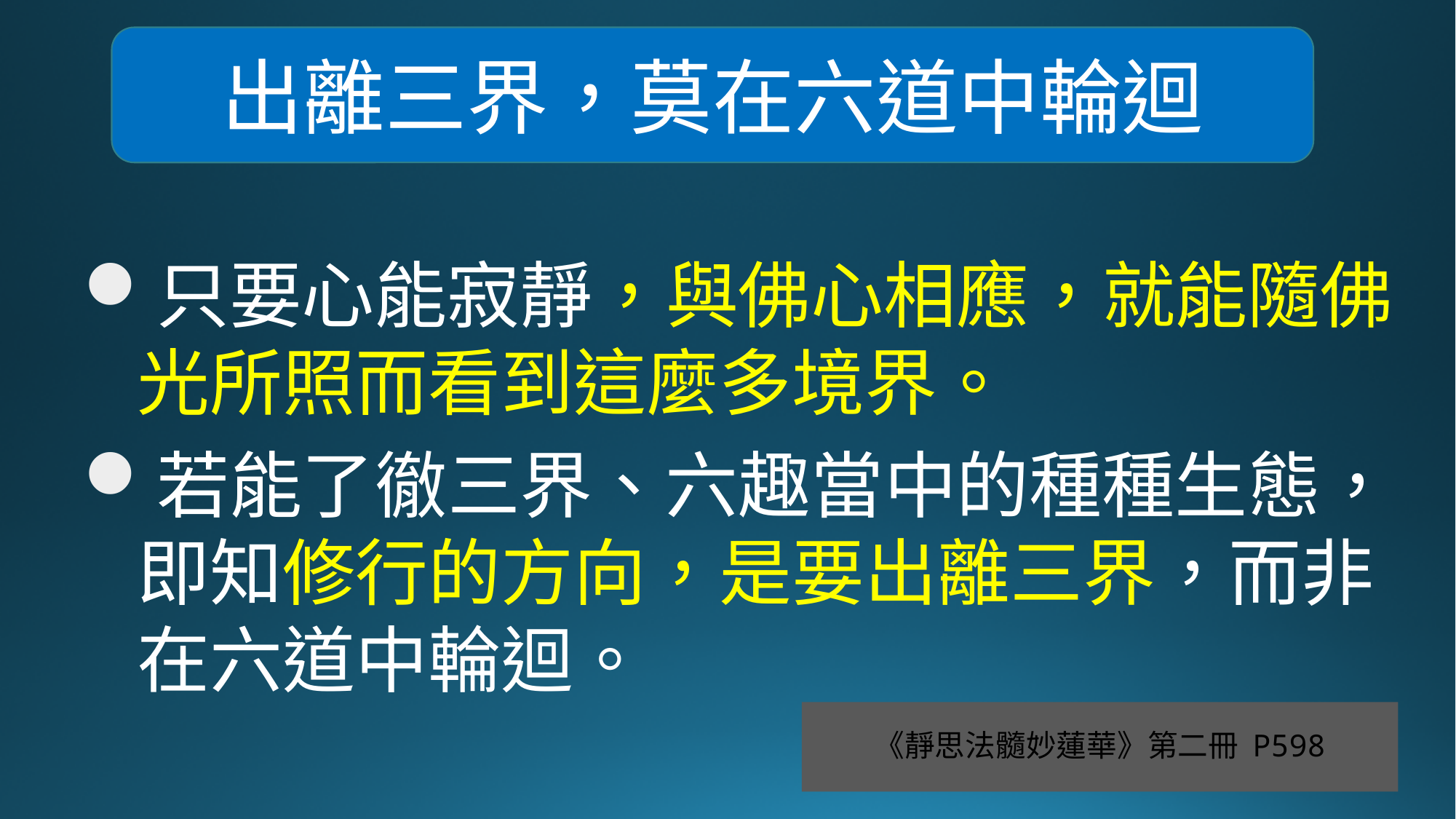

出離三界，莫在六道中輪迴
只要心能寂靜，與佛心相應，就能隨佛光所照而看到這麼多境界。
若能了徹三界、六趣當中的種種生態，即知修行的方向，是要出離三界，而非在六道中輪迴。
# 《靜思法髓妙蓮華》第二冊 P598